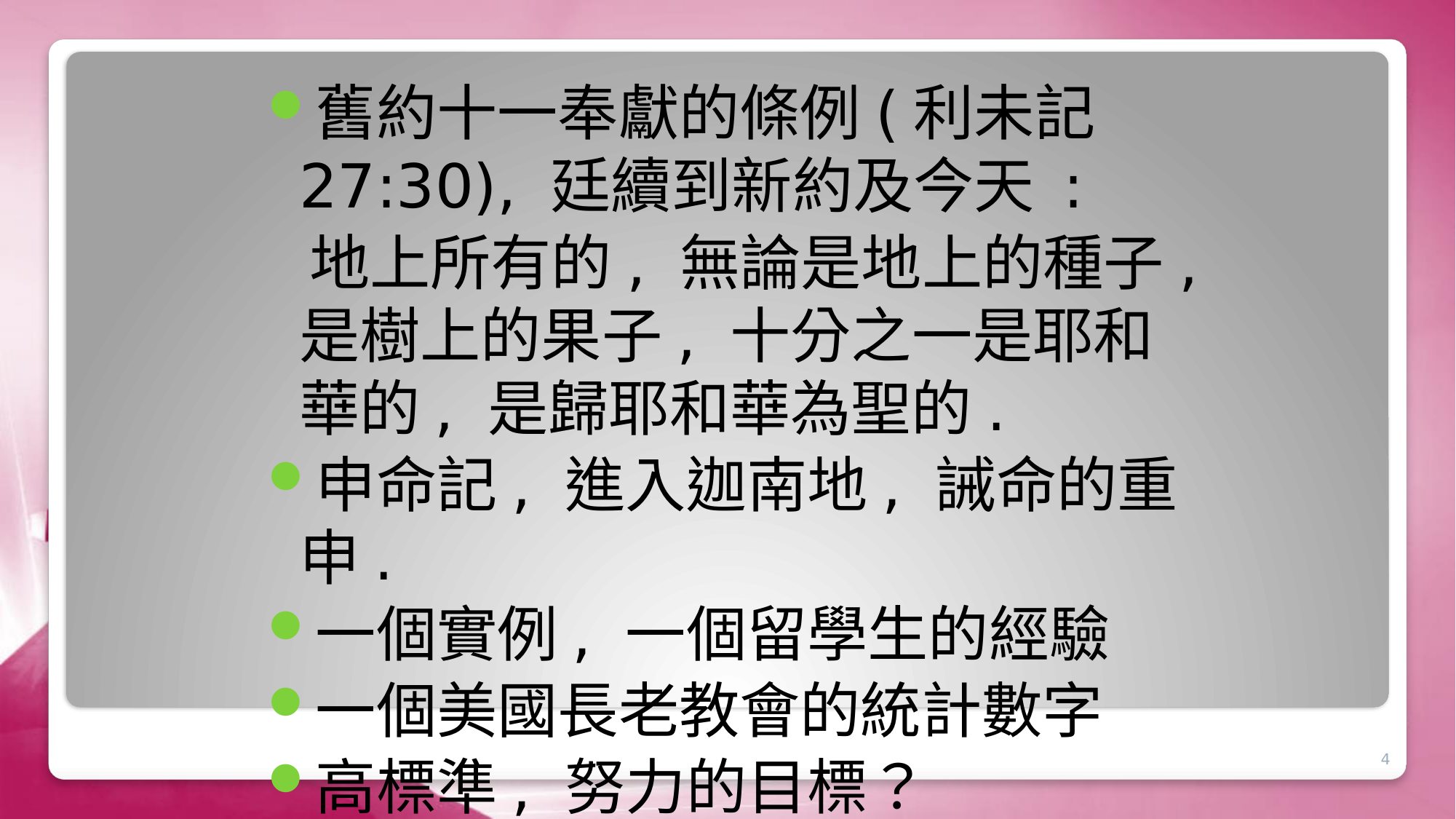

舊約十一奉獻的條例(利未記 27:30), 廷續到新約及今天 :
  地上所有的, 無論是地上的種子, 是樹上的果子, 十分之一是耶和華的, 是歸耶和華為聖的.
申命記, 進入迦南地, 誡命的重申.
一個實例, 一個留學生的經驗
一個美國長老教會的統計數字
高標準, 努力的目標？
#
4